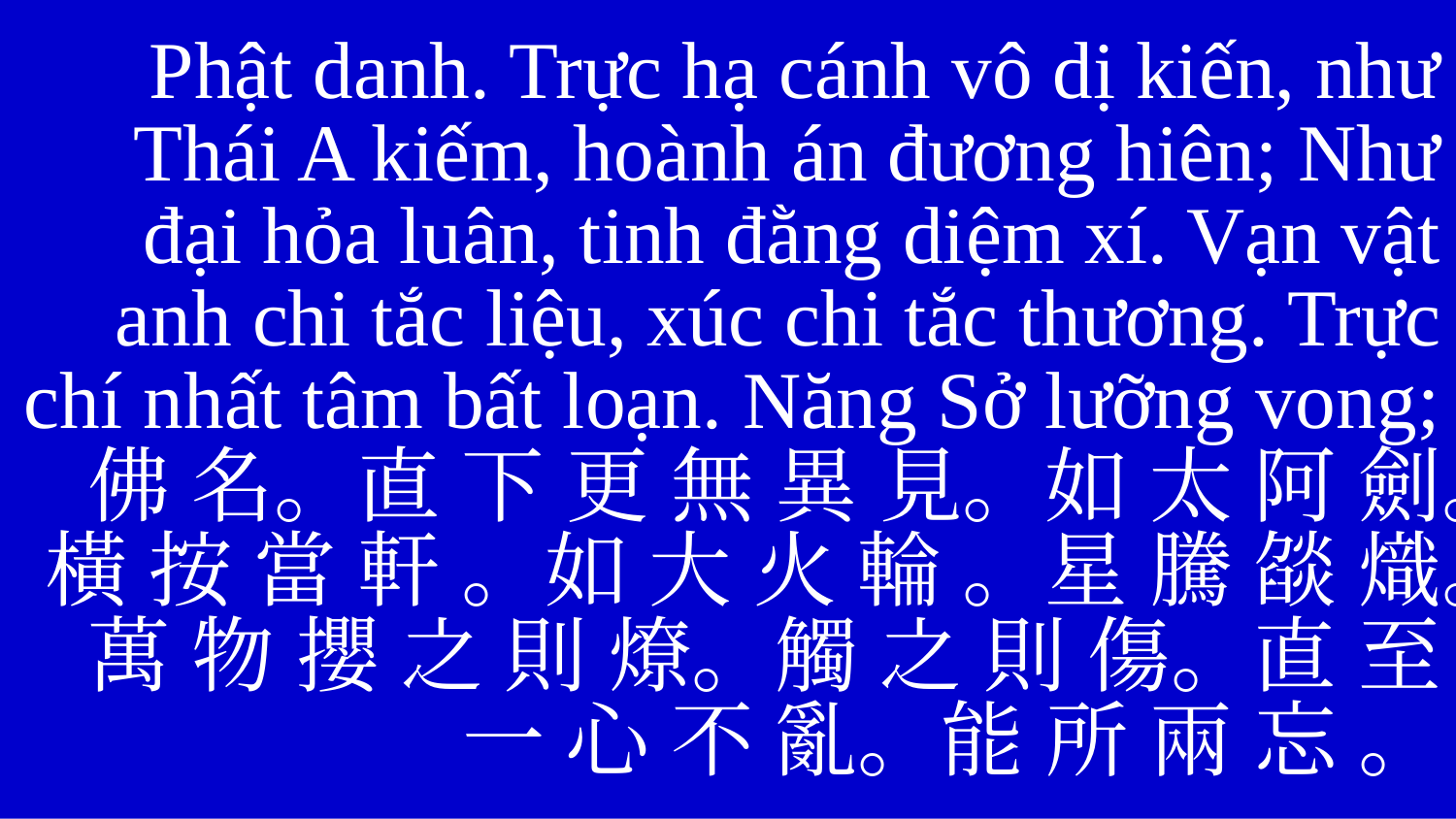

Phật danh. Trực hạ cánh vô dị kiến, như Thái A kiếm, hoành án đương hiên; Như đại hỏa luân, tinh đằng diệm xí. Vạn vật anh chi tắc liệu, xúc chi tắc thương. Trực chí nhất tâm bất loạn. Năng Sở lưỡng vong;
佛 名。直 下 更 無 異 見。如 太 阿 劍。橫 按 當 軒 。如 大 火 輪 。星 騰 燄 熾。萬 物 攖 之 則 燎。觸 之 則 傷。直 至 一 心 不 亂。能 所 兩 忘 。